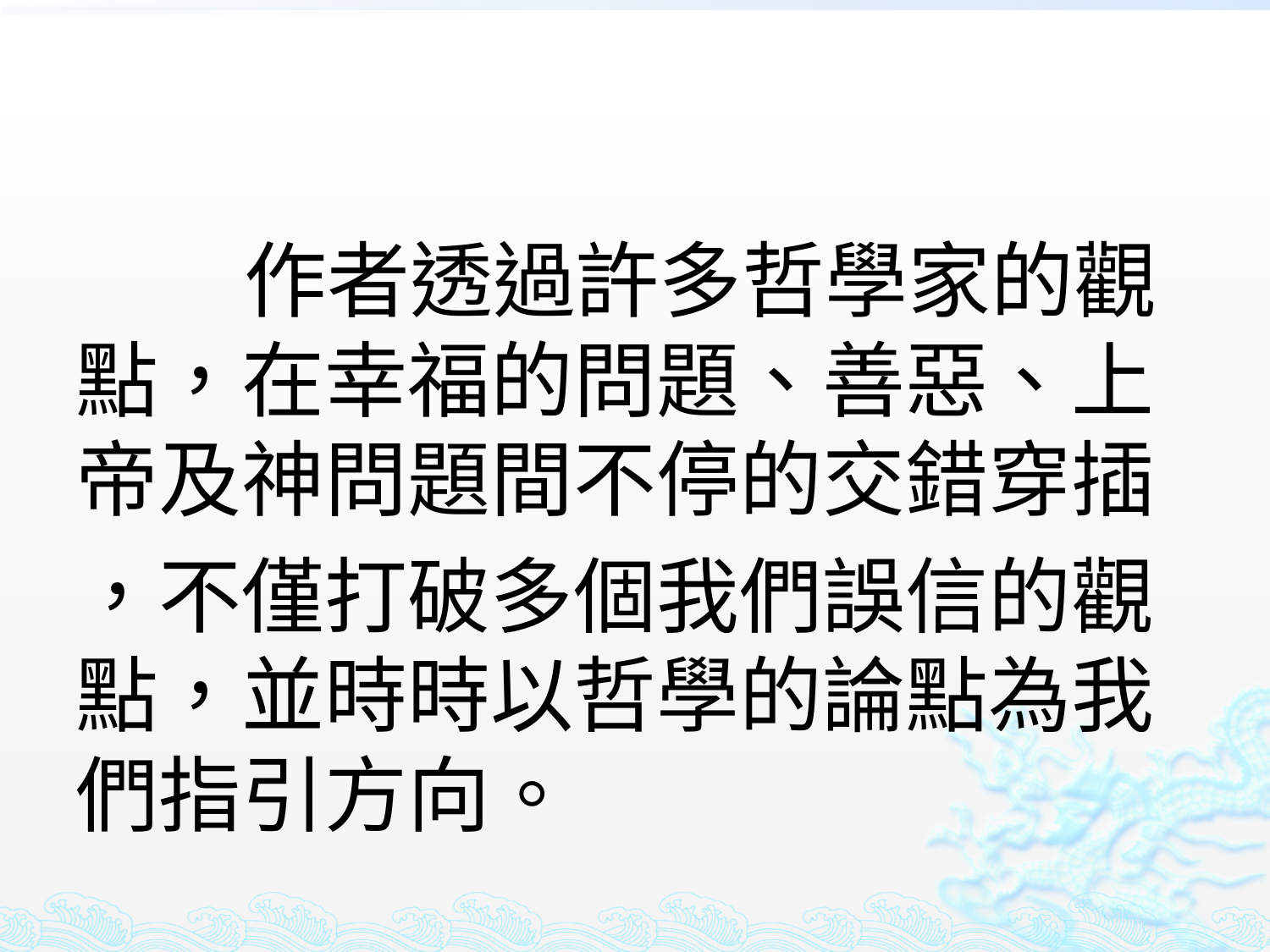

#
           作者透過許多哲學家的觀點，在幸福的問題、善惡、上帝及神問題間不停的交錯穿插
，不僅打破多個我們誤信的觀點，並時時以哲學的論點為我們指引方向。